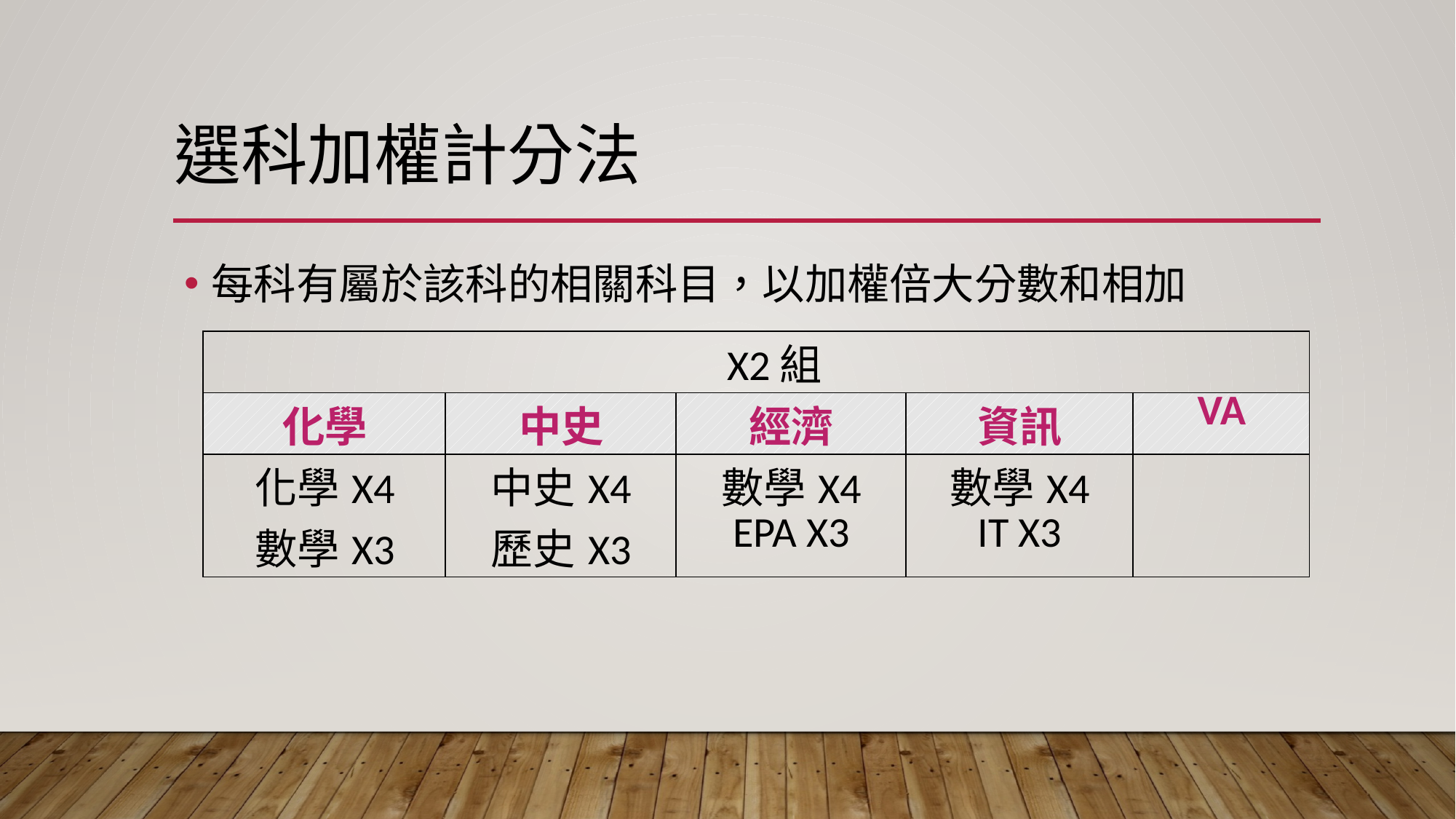

#
選科加權計分法

每科有屬於該科的相關科目，以加權倍大分數和相加

| X2組 |  |  |  |  |
| --- | --- | --- | --- | --- |
| 化學 | 中史 | 經濟 | 資訊 | VA |
| 化學X4 數學X3 | 中史X4 歷史X3 | 數學X4 EPA X3 | 數學X4 IT X3 |  |